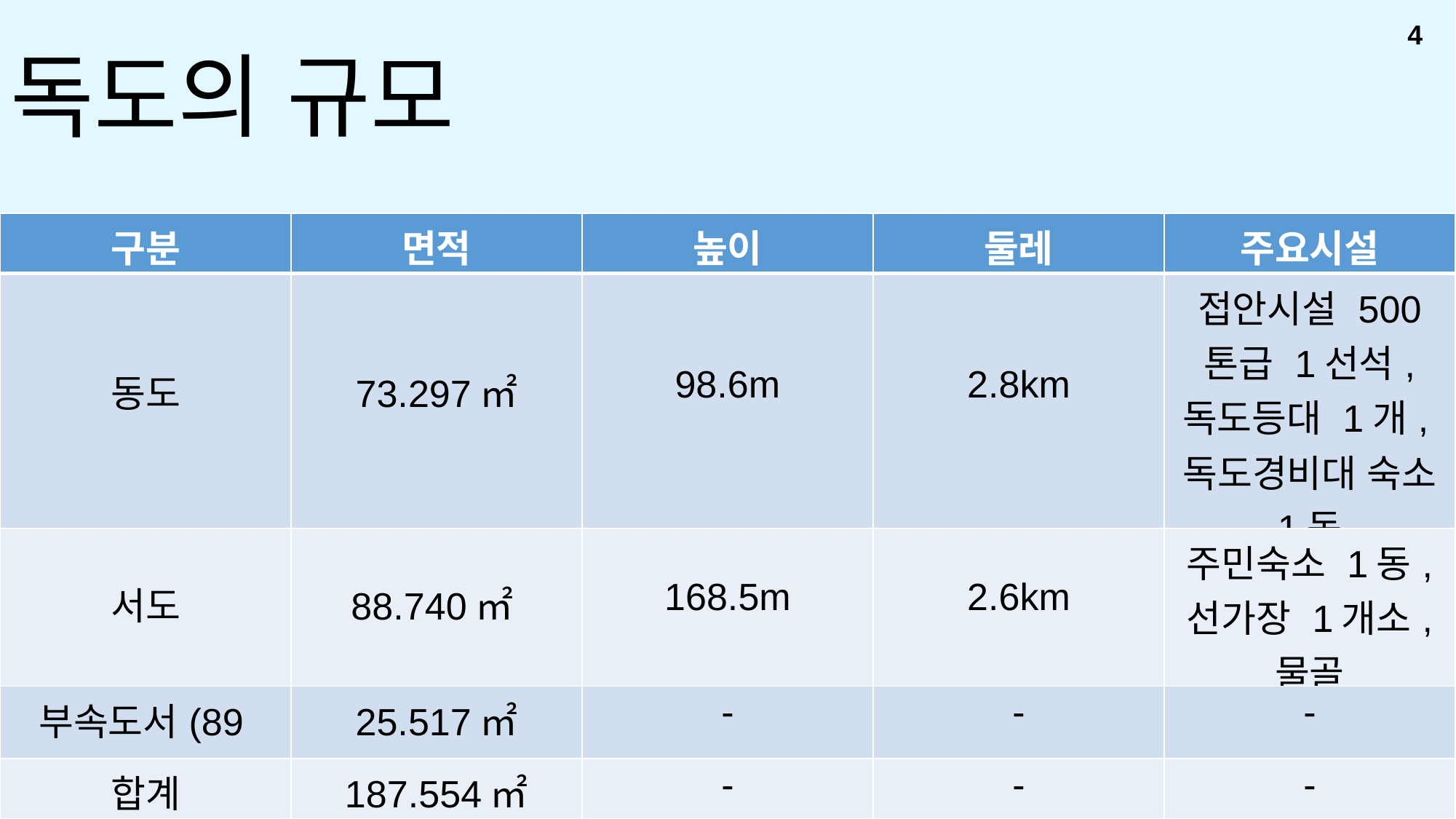

4
독도의 규모
| 구분 | 면적 | 높이 | 둘레 | 주요시설 |
| --- | --- | --- | --- | --- |
| 동도 | 73.297㎡ | 98.6m | 2.8km | 접안시설 500 톤급 1선석, 독도등대 1개,독도경비대 숙소 1동 |
| 서도 | 88.740㎡ | 168.5m | 2.6km | 주민숙소 1동, 선가장 1개소, 물골 |
| 부속도서(89개) | 25.517㎡ | - | - | - |
| 합계 | 187.554㎡ | - | - | - |